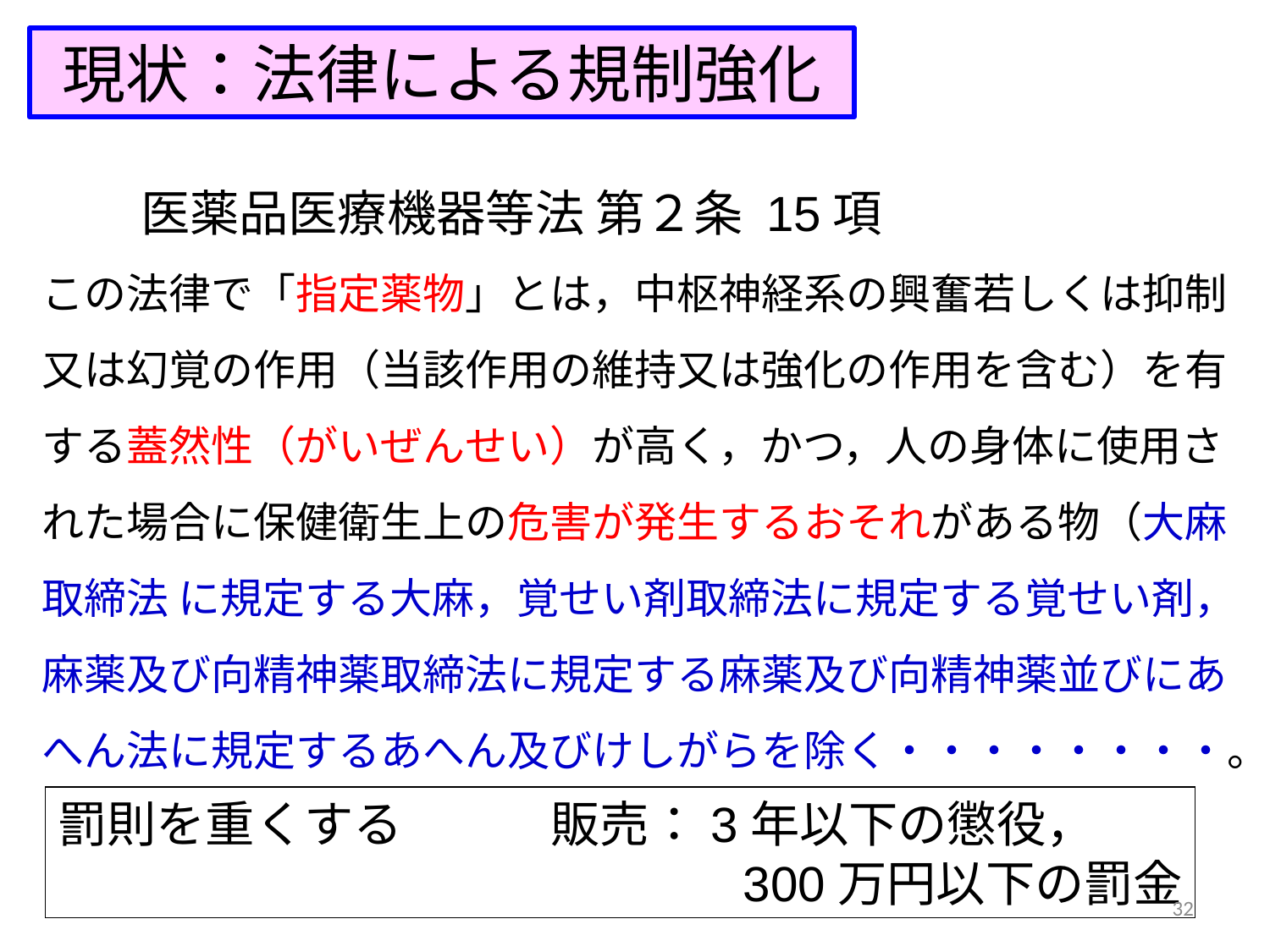

現状：法律による規制強化
　　医薬品医療機器等法 第２条 15項
この法律で「指定薬物」とは，中枢神経系の興奮若しくは抑制又は幻覚の作用（当該作用の維持又は強化の作用を含む）を有する蓋然性（がいぜんせい）が高く，かつ，人の身体に使用された場合に保健衛生上の危害が発生するおそれがある物（大麻取締法 に規定する大麻，覚せい剤取締法に規定する覚せい剤，麻薬及び向精神薬取締法に規定する麻薬及び向精神薬並びにあへん法に規定するあへん及びけしがらを除く・・・・・・・・。
罰則を重くする　　　販売：3年以下の懲役，
300万円以下の罰金
32